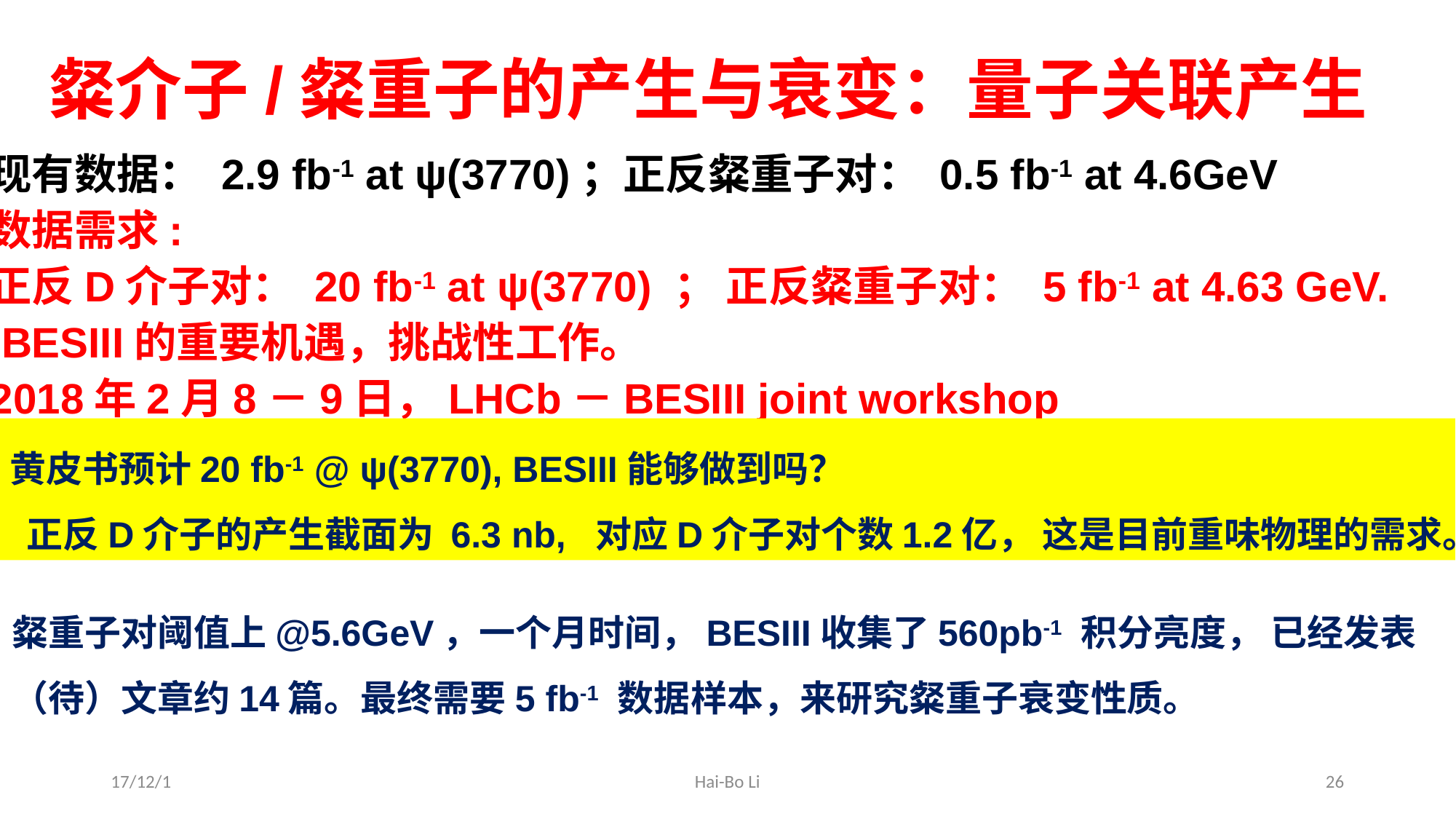

# 粲介子/粲重子的产生与衰变：量子关联产生
现有数据： 2.9 fb-1 at ψ(3770)；正反粲重子对： 0.5 fb-1 at 4.6GeV
数据需求:
正反D介子对： 20 fb-1 at ψ(3770) ； 正反粲重子对： 5 fb-1 at 4.63 GeV.
 BESIII的重要机遇，挑战性工作。
2018年2月8－9日，LHCb－BESIII joint workshop
黄皮书预计20 fb-1 @ ψ(3770), BESIII能够做到吗？
 正反D介子的产生截面为 6.3 nb,  对应D介子对个数1.2亿， 这是目前重味物理的需求。
粲重子对阈值上@5.6GeV，一个月时间，BESIII收集了560pb-1 积分亮度， 已经发表
（待）文章约14篇。最终需要5 fb-1 数据样本，来研究粲重子衰变性质。

17/12/1
Hai-Bo Li
26